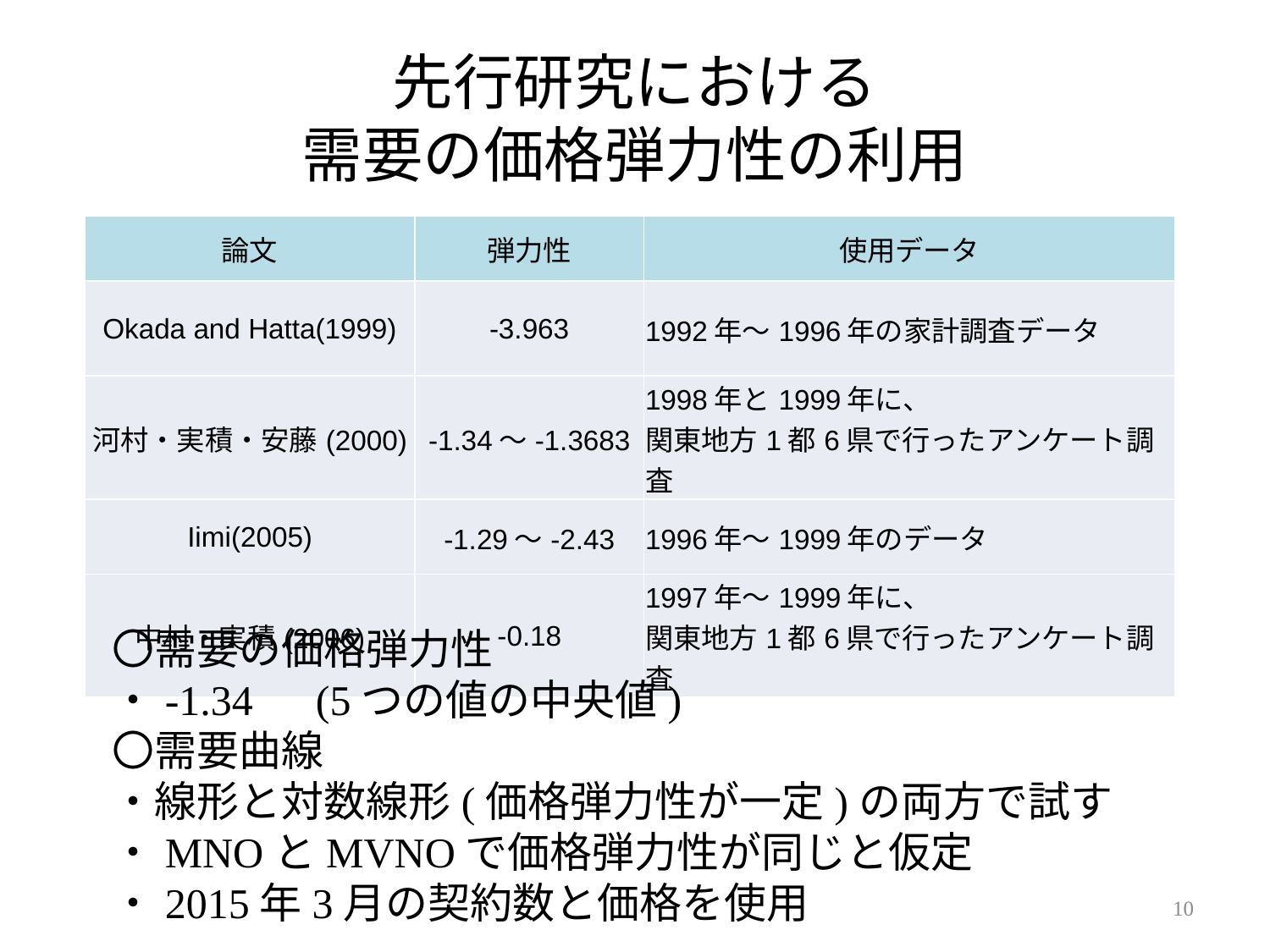

先行研究における
需要の価格弾力性の利用
| 論文 | 弾力性 | 使用データ |
| --- | --- | --- |
| Okada and Hatta(1999) | -3.963 | 1992年～1996年の家計調査データ |
| 河村・実積・安藤(2000) | -1.34～-1.3683 | 1998年と1999年に、 関東地方1都6県で行ったアンケート調査 |
| Iimi(2005) | -1.29～-2.43 | 1996年～1999年のデータ |
| 中村・実積(2006) | -0.18 | 1997年～1999年に、 関東地方1都6県で行ったアンケート調査 |
〇需要の価格弾力性
・-1.34　(5つの値の中央値)
〇需要曲線
・線形と対数線形(価格弾力性が一定)の両方で試す
・MNOとMVNOで価格弾力性が同じと仮定
・2015年3月の契約数と価格を使用
10